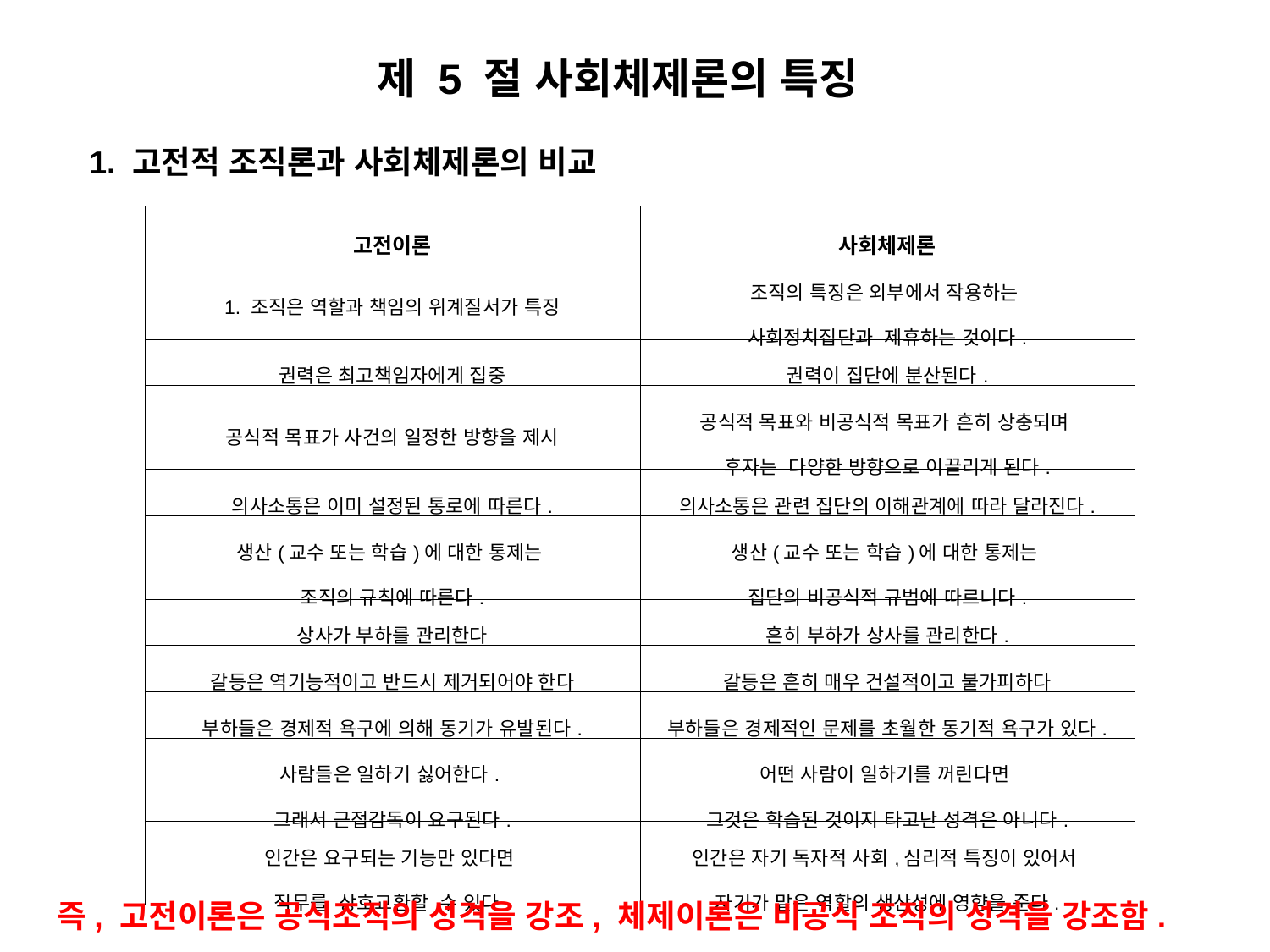

제 5 절 사회체제론의 특징
1. 고전적 조직론과 사회체제론의 비교
| 고전이론 | 사회체제론 |
| --- | --- |
| 1. 조직은 역할과 책임의 위계질서가 특징 | 조직의 특징은 외부에서 작용하는 사회정치집단과 제휴하는 것이다. |
| 권력은 최고책임자에게 집중 | 권력이 집단에 분산된다. |
| 공식적 목표가 사건의 일정한 방향을 제시 | 공식적 목표와 비공식적 목표가 흔히 상충되며 후자는 다양한 방향으로 이끌리게 된다. |
| 의사소통은 이미 설정된 통로에 따른다. | 의사소통은 관련 집단의 이해관계에 따라 달라진다. |
| 생산(교수 또는 학습)에 대한 통제는 조직의 규칙에 따른다. | 생산(교수 또는 학습)에 대한 통제는 집단의 비공식적 규범에 따르니다. |
| 상사가 부하를 관리한다 | 흔히 부하가 상사를 관리한다. |
| 갈등은 역기능적이고 반드시 제거되어야 한다 | 갈등은 흔히 매우 건설적이고 불가피하다 |
| 부하들은 경제적 욕구에 의해 동기가 유발된다. | 부하들은 경제적인 문제를 초월한 동기적 욕구가 있다. |
| 사람들은 일하기 싫어한다. 그래서 근접감독이 요구된다. | 어떤 사람이 일하기를 꺼린다면 그것은 학습된 것이지 타고난 성격은 아니다. |
| 인간은 요구되는 기능만 있다면 직무를 상호교환할 수 있다. | 인간은 자기 독자적 사회,심리적 특징이 있어서 자기가 맡은 역할의 생산성에 영향을 준다. |

즉, 고전이론은 공식조직의 성격을 강조, 체제이론은 비공식 조직의 성격을 강조함.